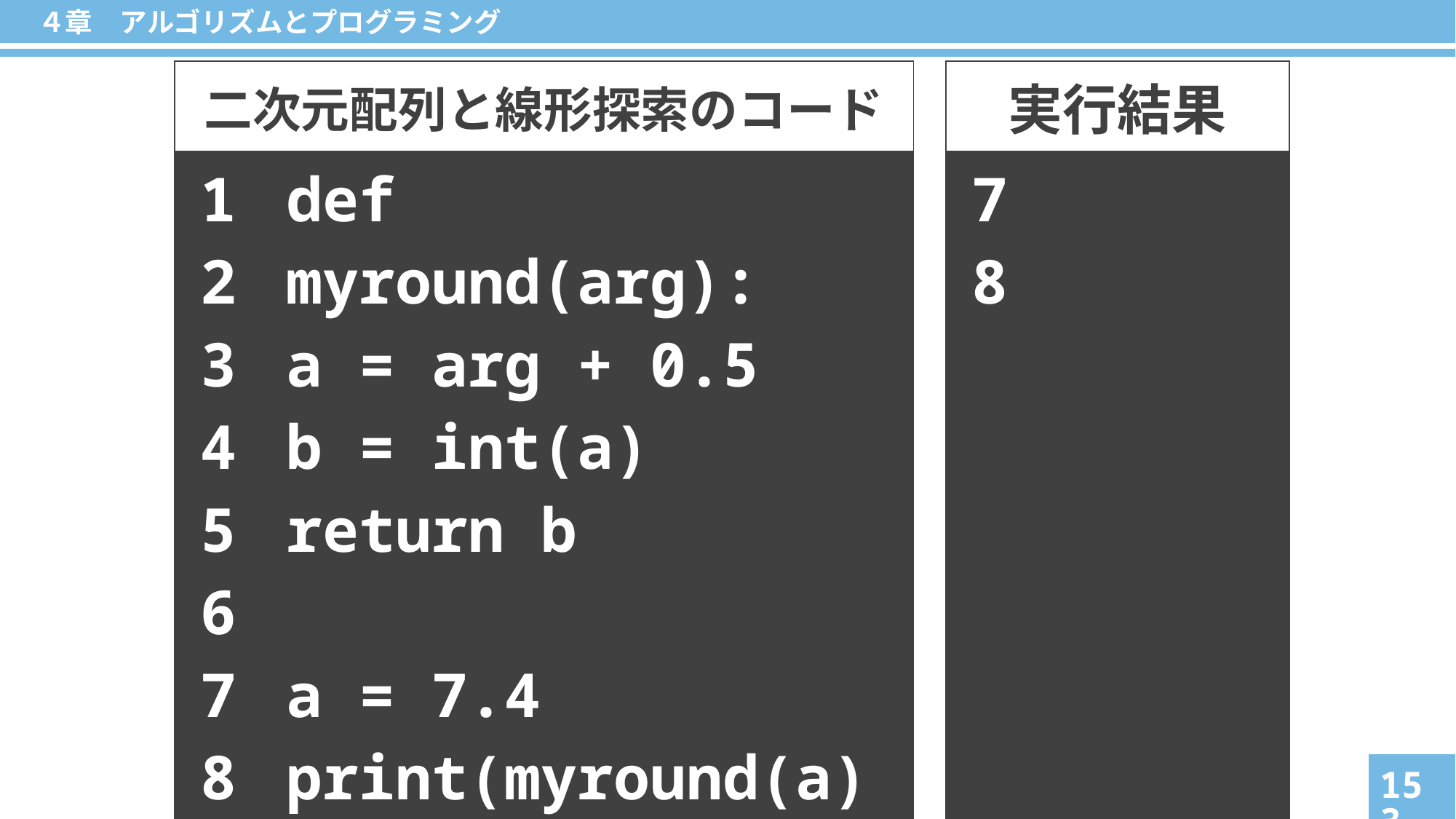

| 二次元配列と線形探索のコード |  |  | 実行結果 |
| --- | --- | --- | --- |
| 1 2 3 4 5 6 7 8 9 | def myround(arg): a = arg + 0.5 b = int(a) return b a = 7.4 print(myround(a)) b = 7.5 print(myround(b)) |  | 7 8 |
153